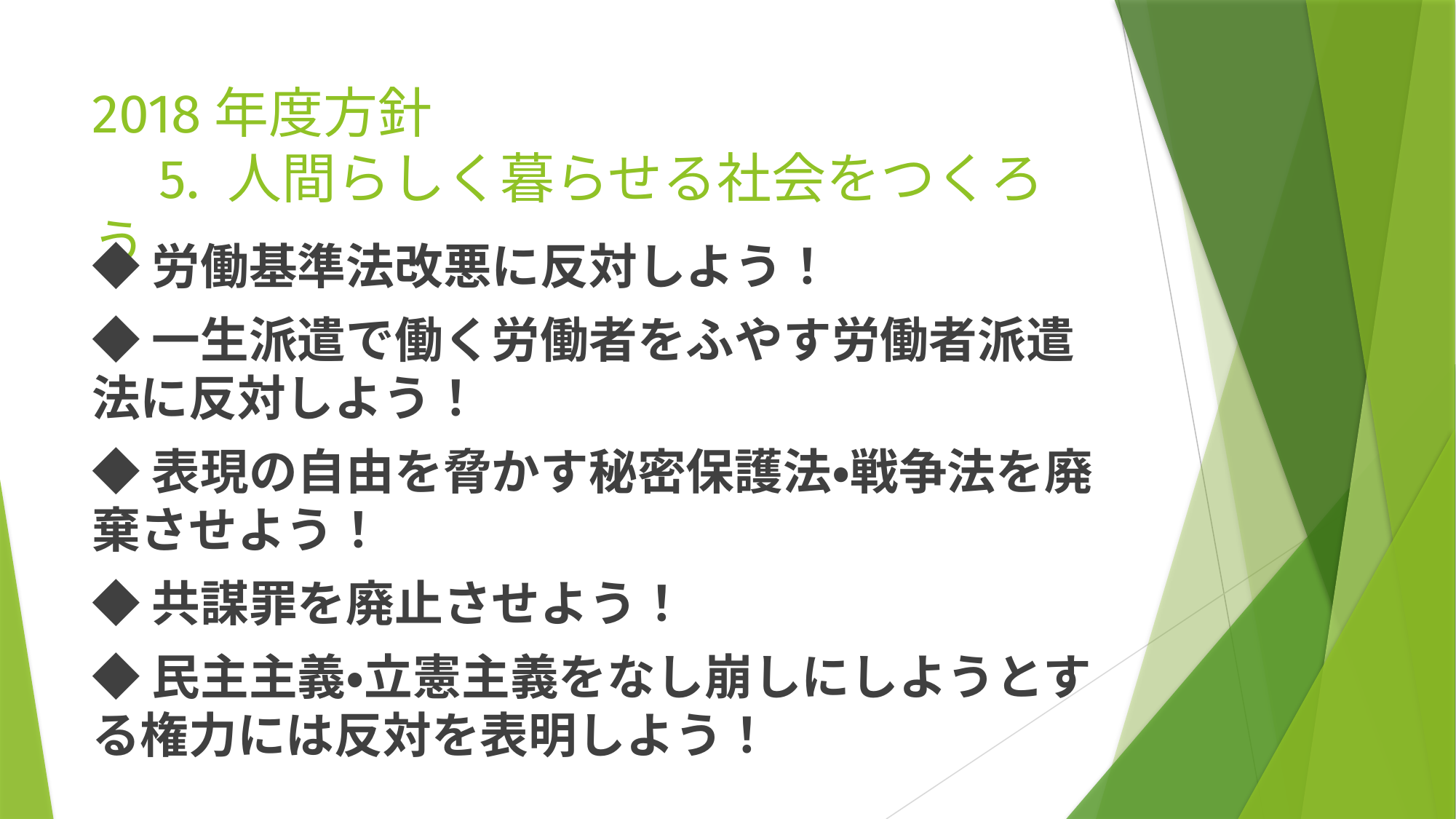

# 2018年度方針 　5. 人間らしく暮らせる社会をつくろう
◆労働基準法改悪に反対しよう！
◆一生派遣で働く労働者をふやす労働者派遣法に反対しよう！
◆表現の自由を脅かす秘密保護法・戦争法を廃棄させよう！
◆共謀罪を廃止させよう！
◆民主主義・立憲主義をなし崩しにしようとする権力には反対を表明しよう！